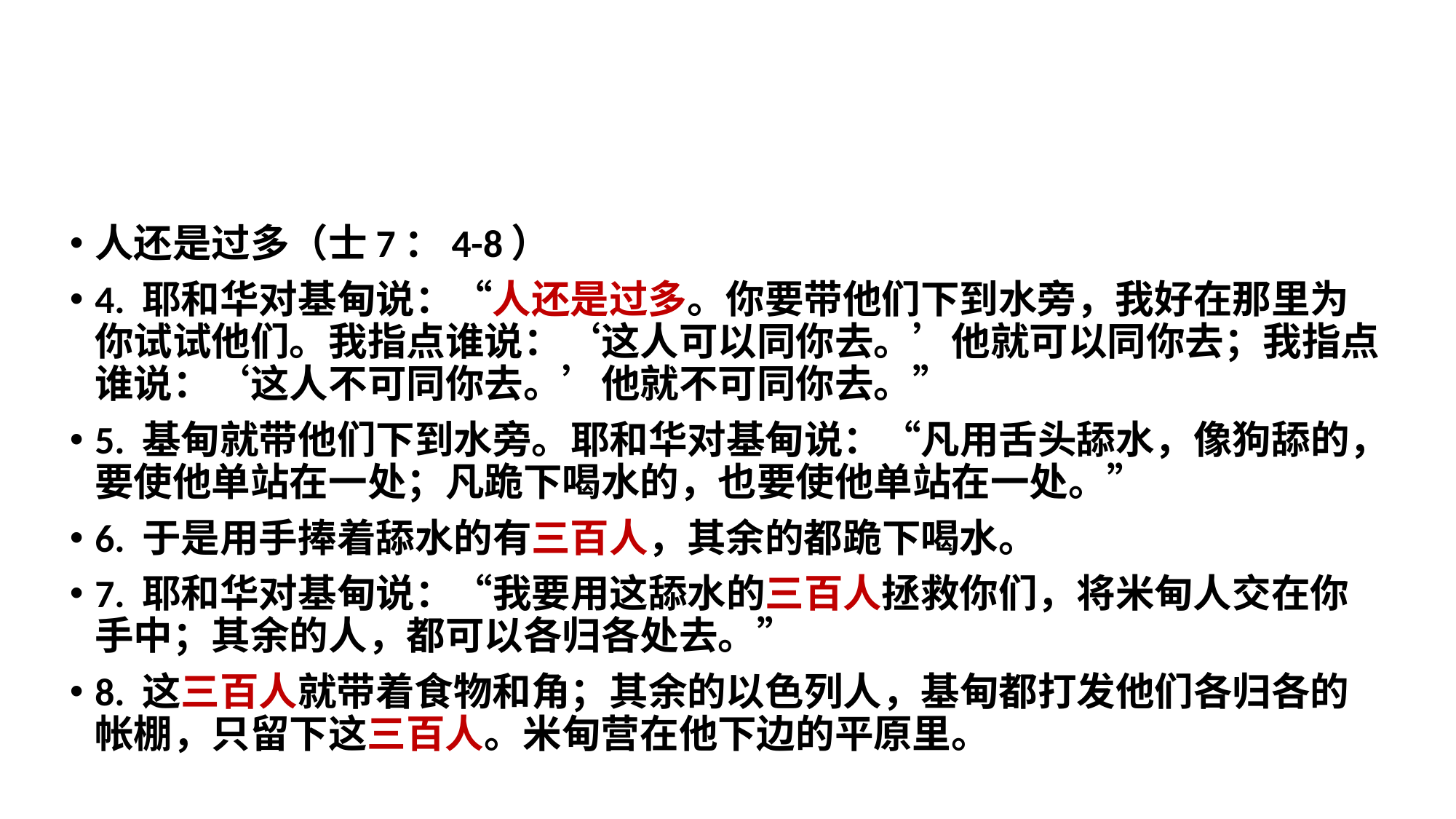

人还是过多（士7：4-8）
4. 耶和华对基甸说：“人还是过多。你要带他们下到水旁，我好在那里为你试试他们。我指点谁说：‘这人可以同你去。’他就可以同你去；我指点谁说：‘这人不可同你去。’他就不可同你去。”
5. 基甸就带他们下到水旁。耶和华对基甸说：“凡用舌头舔水，像狗舔的，要使他单站在一处；凡跪下喝水的，也要使他单站在一处。”
6. 于是用手捧着舔水的有三百人，其余的都跪下喝水。
7. 耶和华对基甸说：“我要用这舔水的三百人拯救你们，将米甸人交在你手中；其余的人，都可以各归各处去。”
8. 这三百人就带着食物和角；其余的以色列人，基甸都打发他们各归各的帐棚，只留下这三百人。米甸营在他下边的平原里。